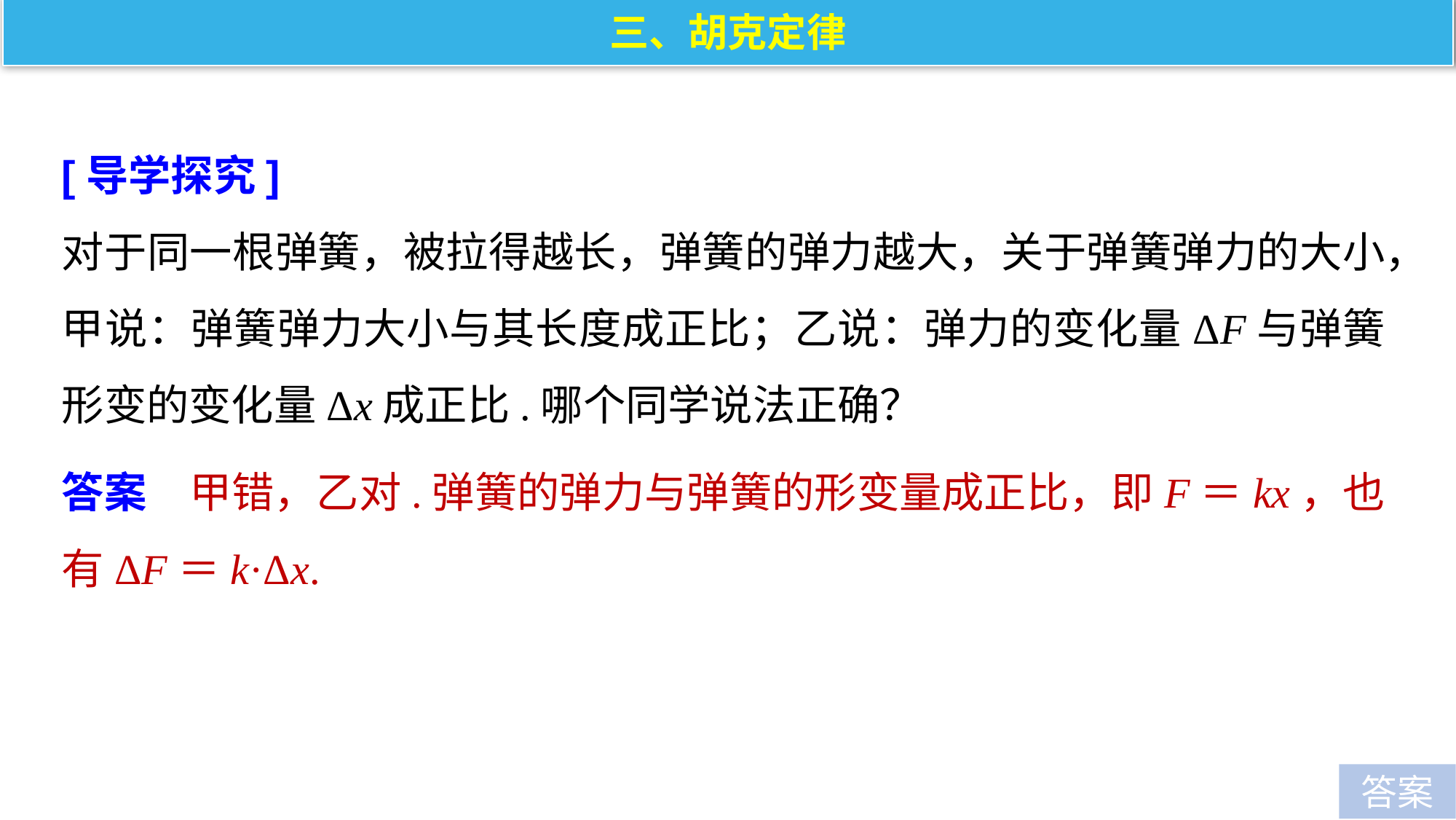

三、胡克定律
[导学探究]
对于同一根弹簧，被拉得越长，弹簧的弹力越大，关于弹簧弹力的大小，甲说：弹簧弹力大小与其长度成正比；乙说：弹力的变化量ΔF与弹簧形变的变化量Δx成正比.哪个同学说法正确？
答案　甲错，乙对.弹簧的弹力与弹簧的形变量成正比，即F＝kx，也有ΔF＝k·Δx.
答案